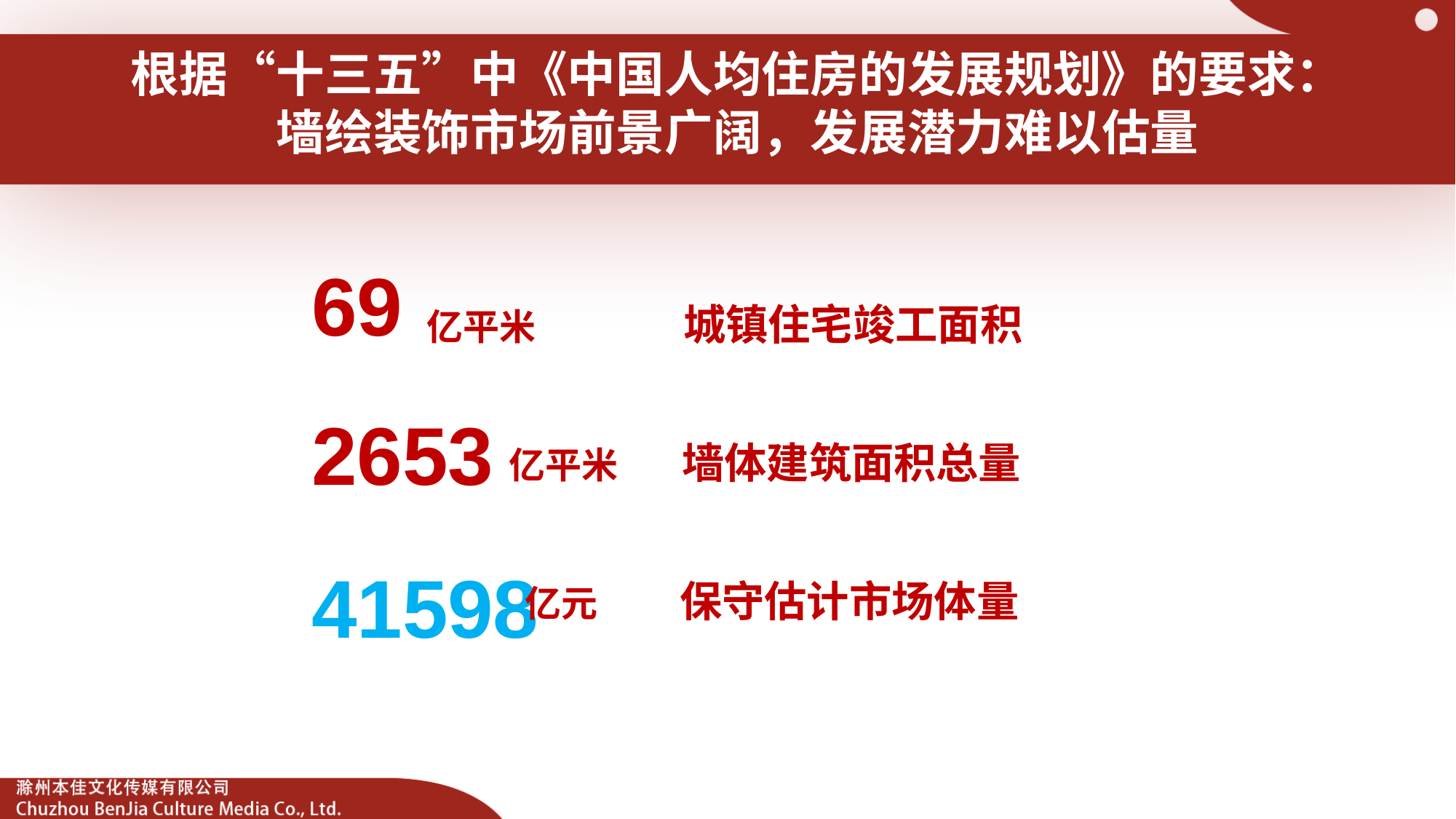

根据“十三五”中《中国人均住房的发展规划》的要求：
墙绘装饰市场前景广阔，发展潜力难以估量
69

2653

41598
    亿平米                  城镇住宅竣工面积

              亿平米                墙体建筑面积总量

                亿元          保守估计市场体量